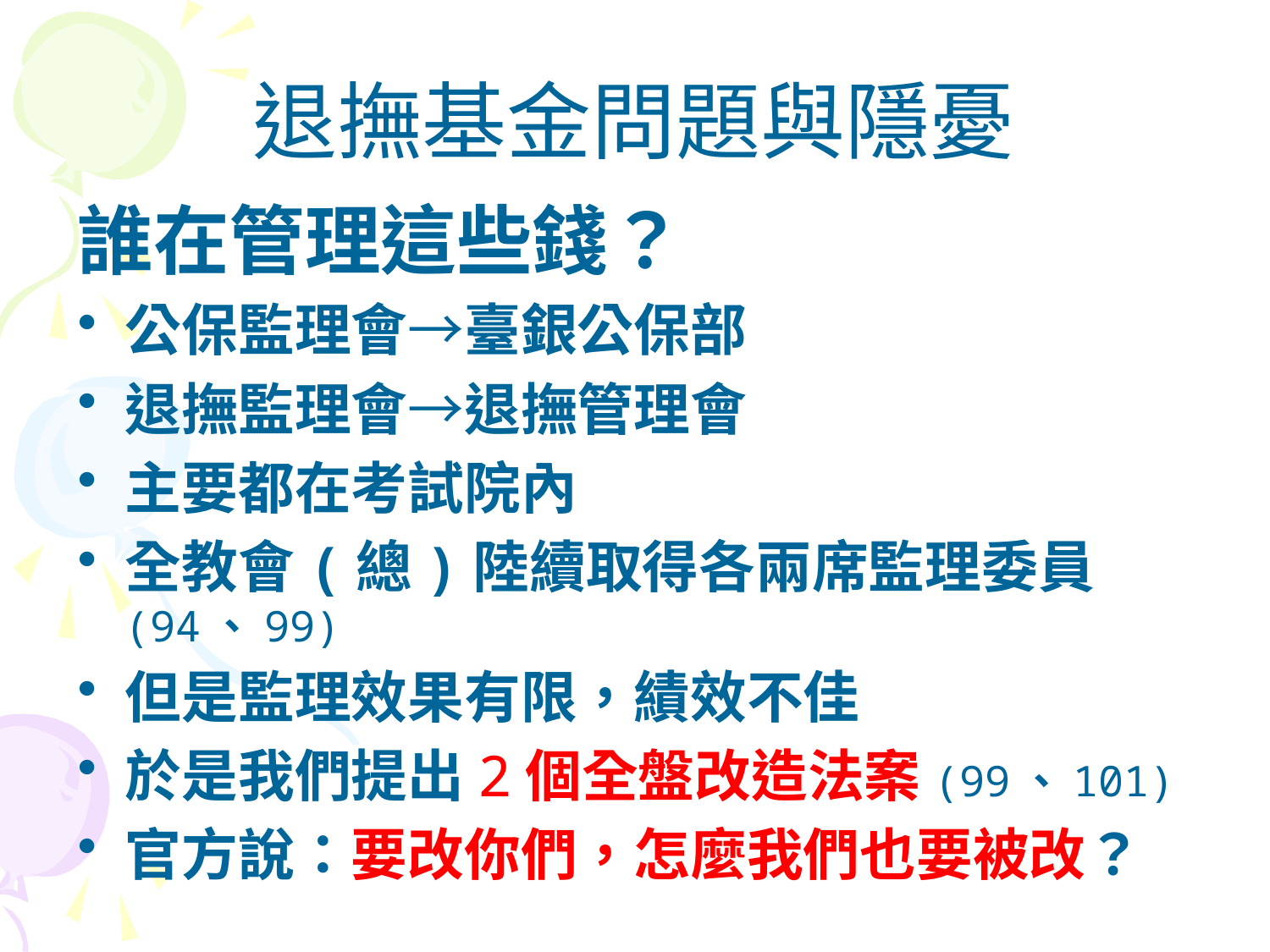

# 退撫基金問題與隱憂
誰在管理這些錢？
公保監理會→臺銀公保部
退撫監理會→退撫管理會
主要都在考試院內
全教會(總)陸續取得各兩席監理委員(94、99)
但是監理效果有限，績效不佳
於是我們提出2個全盤改造法案(99、101)
官方說：要改你們，怎麼我們也要被改？